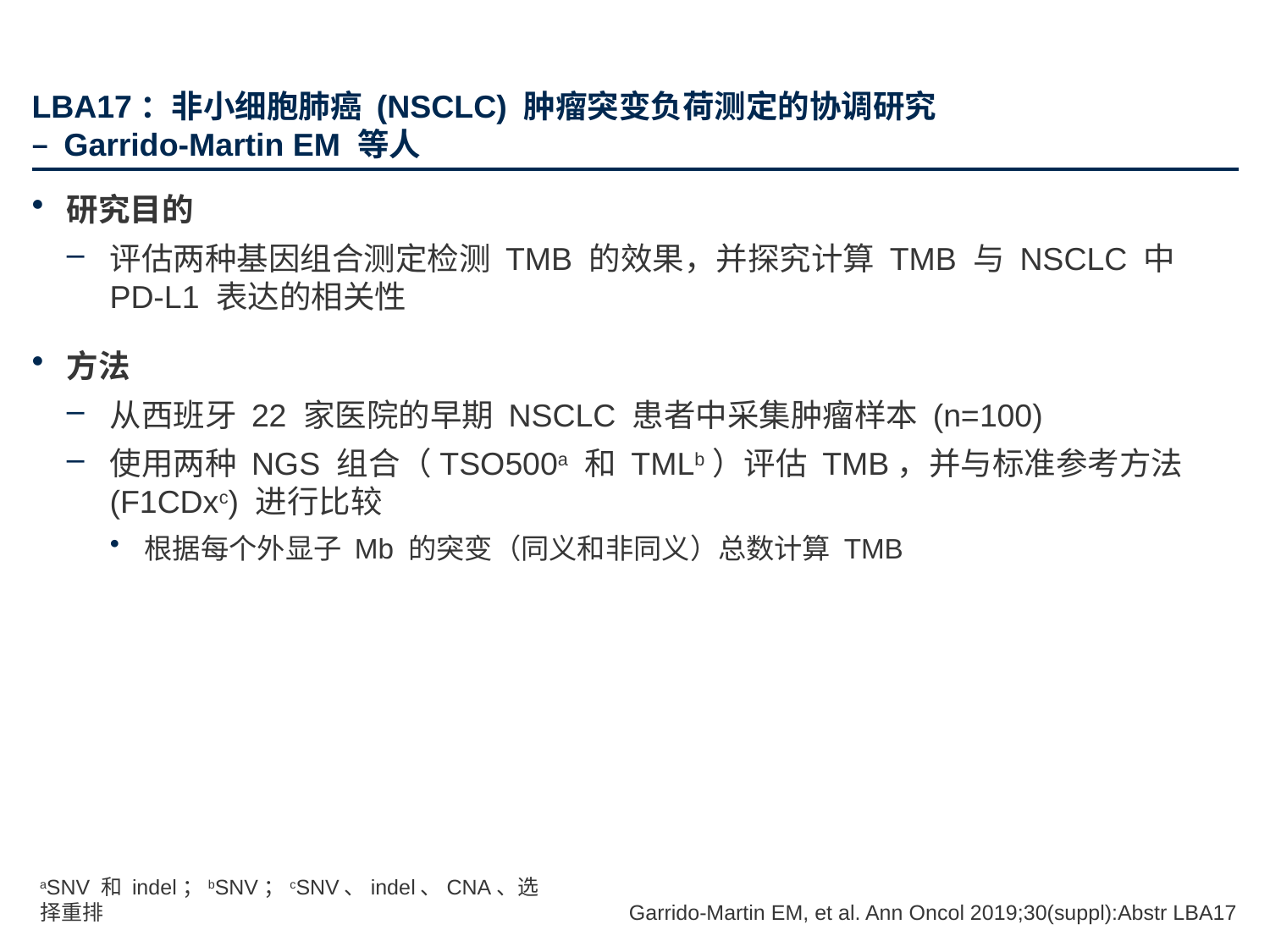

# LBA17：非小细胞肺癌 (NSCLC) 肿瘤突变负荷测定的协调研究 – Garrido-Martin EM 等人
研究目的
评估两种基因组合测定检测 TMB 的效果，并探究计算 TMB 与 NSCLC 中 PD-L1 表达的相关性
方法
从西班牙 22 家医院的早期 NSCLC 患者中采集肿瘤样本 (n=100)
使用两种 NGS 组合（TSO500a 和 TMLb）评估 TMB，并与标准参考方法 (F1CDxc) 进行比较
根据每个外显子 Mb 的突变（同义和非同义）总数计算 TMB
Garrido-Martin EM, et al. Ann Oncol 2019;30(suppl):Abstr LBA17
aSNV 和 indel；bSNV；cSNV、indel、CNA、选择重排